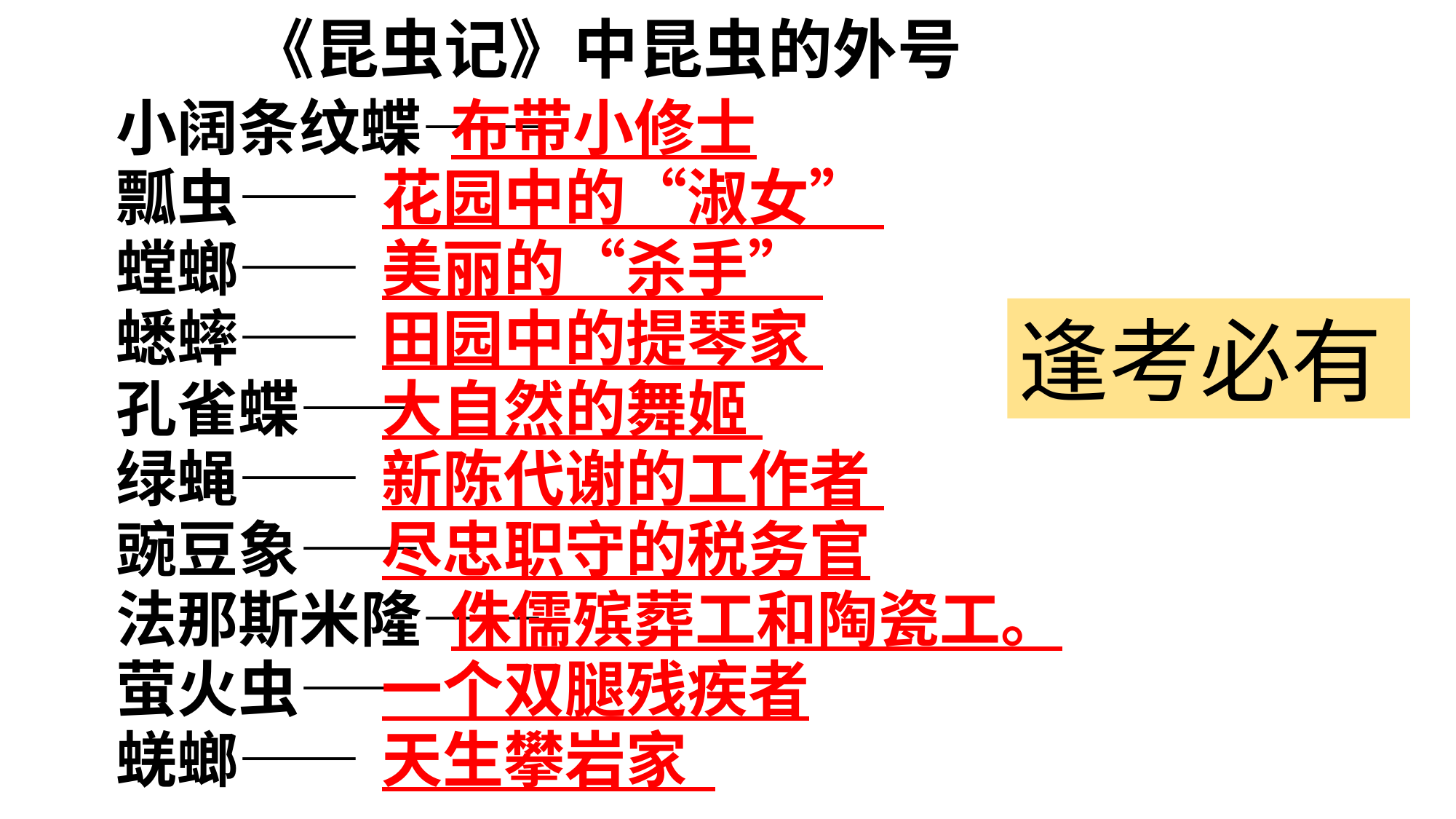

# 《昆虫记》中昆虫的外号
小阔条纹蝶——
瓢虫——
螳螂——
蟋蟀——
孔雀蝶——
绿蝇——
豌豆象——
法那斯米隆——
萤火虫——
蜣螂——
      布带小修士
 花园中的“淑女”
 美丽的“杀手”
 田园中的提琴家
 大自然的舞姬
 新陈代谢的工作者
 尽忠职守的税务官
      侏儒殡葬工和陶瓷工。
 一个双腿残疾者
 天生攀岩家

逢考必有